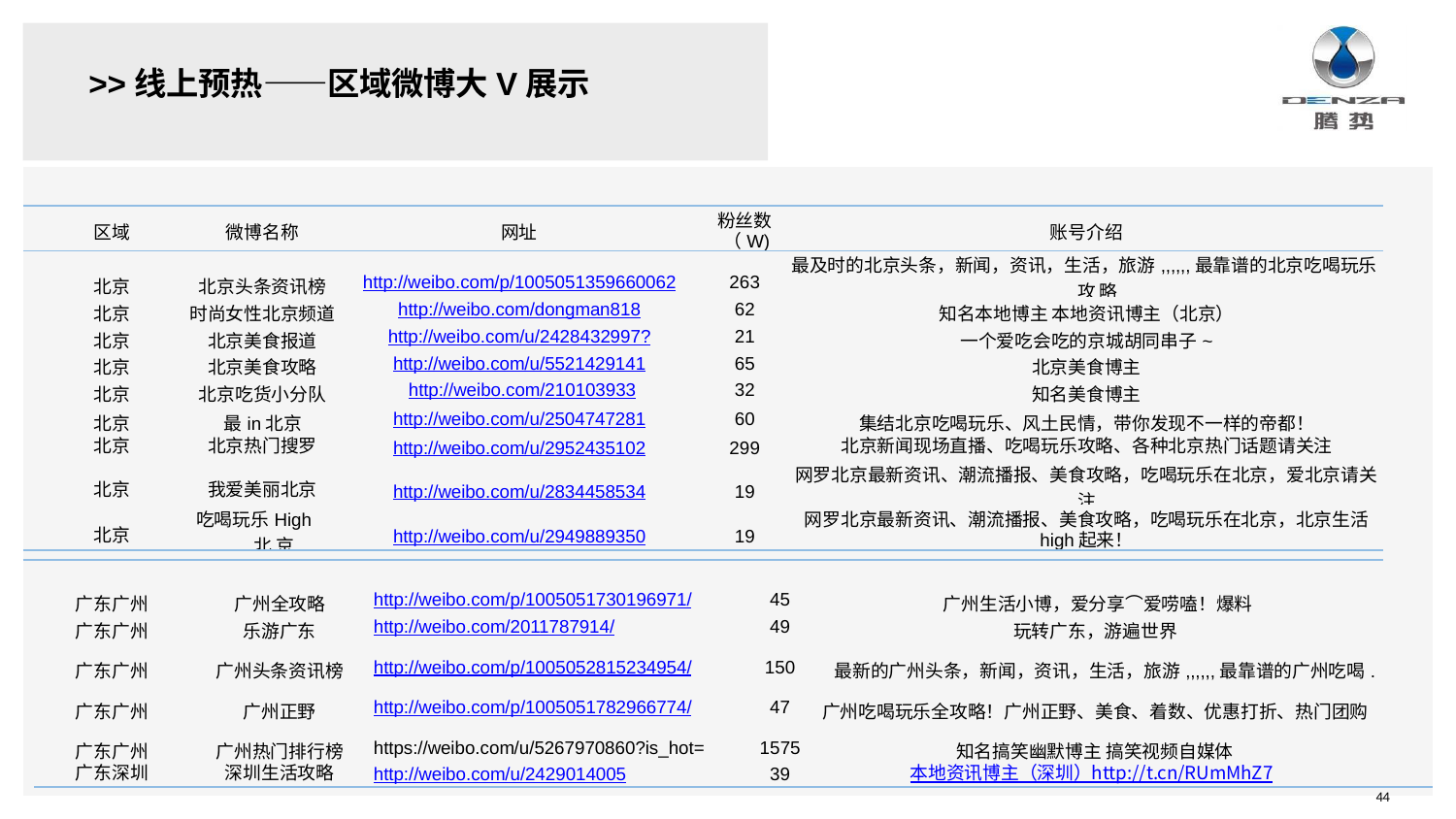

# >>线上预热——区域微博大V展示

|  |  |  |  |  |  |
| --- | --- | --- | --- | --- | --- |
|  |  |  |  |  |  |
|  |  |  |  |  |  |
|  | 广东广州 | 广州全攻略 | http://weibo.com/p/1005051730196971/ | 45 | 广州生活小博，爱分享⌒爱唠嗑！爆料 |
|  | 广东广州 | 乐游广东 | http://weibo.com/2011787914/ | 49 | 玩转广东，游遍世界 |
|  | 广东广州 | 广州头条资讯榜 | http://weibo.com/p/1005052815234954/ | 150 | 最新的广州头条，新闻，资讯，生活，旅游,,,,,,最靠谱的广州吃喝. |
|  | 广东广州 | 广州正野 | http://weibo.com/p/1005051782966774/ | 47 | 广州吃喝玩乐全攻略！广州正野、美食、着数、优惠打折、热门团购 |
|  | 广东广州 | 广州热门排行榜 | https://weibo.com/u/5267970860?is\_hot= | 1575 | 知名搞笑幽默博主 搞笑视频自媒体 |
|  | 广东深圳 | 深圳生活攻略 | http://weibo.com/u/2429014005 | 39 | 本地资讯博主（深圳）http://t.cn/RUmMhZ7 |
|  |  |  |  |  |  |
|  |  |  |  |  |
| --- | --- | --- | --- | --- |
| 区域 | 微博名称 | 网址 | 粉丝数 （W) | 账号介绍 |
| 北京 | 北京头条资讯榜 | http://weibo.com/p/1005051359660062 | 263 | 最及时的北京头条，新闻，资讯，生活，旅游,,,,,,最靠谱的北京吃喝玩乐攻 略 |
| 北京 | 时尚女性北京频道 | http://weibo.com/dongman818 | 62 | 知名本地博主 本地资讯博主（北京） |
| 北京 | 北京美食报道 | http://weibo.com/u/2428432997? | 21 | 一个爱吃会吃的京城胡同串子~ |
| 北京 | 北京美食攻略 | http://weibo.com/u/5521429141 | 65 | 北京美食博主 |
| 北京 | 北京吃货小分队 | http://weibo.com/210103933 | 32 | 知名美食博主 |
| 北京 | 最in北京 | http://weibo.com/u/2504747281 | 60 | 集结北京吃喝玩乐、风土民情，带你发现不一样的帝都！ |
| 北京 | 北京热门搜罗 | http://weibo.com/u/2952435102 | 299 | 北京新闻现场直播、吃喝玩乐攻略、各种北京热门话题请关注 |
| 北京 | 我爱美丽北京 | http://weibo.com/u/2834458534 | 19 | 网罗北京最新资讯、潮流播报、美食攻略，吃喝玩乐在北京，爱北京请关 注 |
| 北京 | 吃喝玩乐High北 京 | http://weibo.com/u/2949889350 | 19 | 网罗北京最新资讯、潮流播报、美食攻略，吃喝玩乐在北京，北京生活 high起来！ |
|  |  |  |  |  |
44